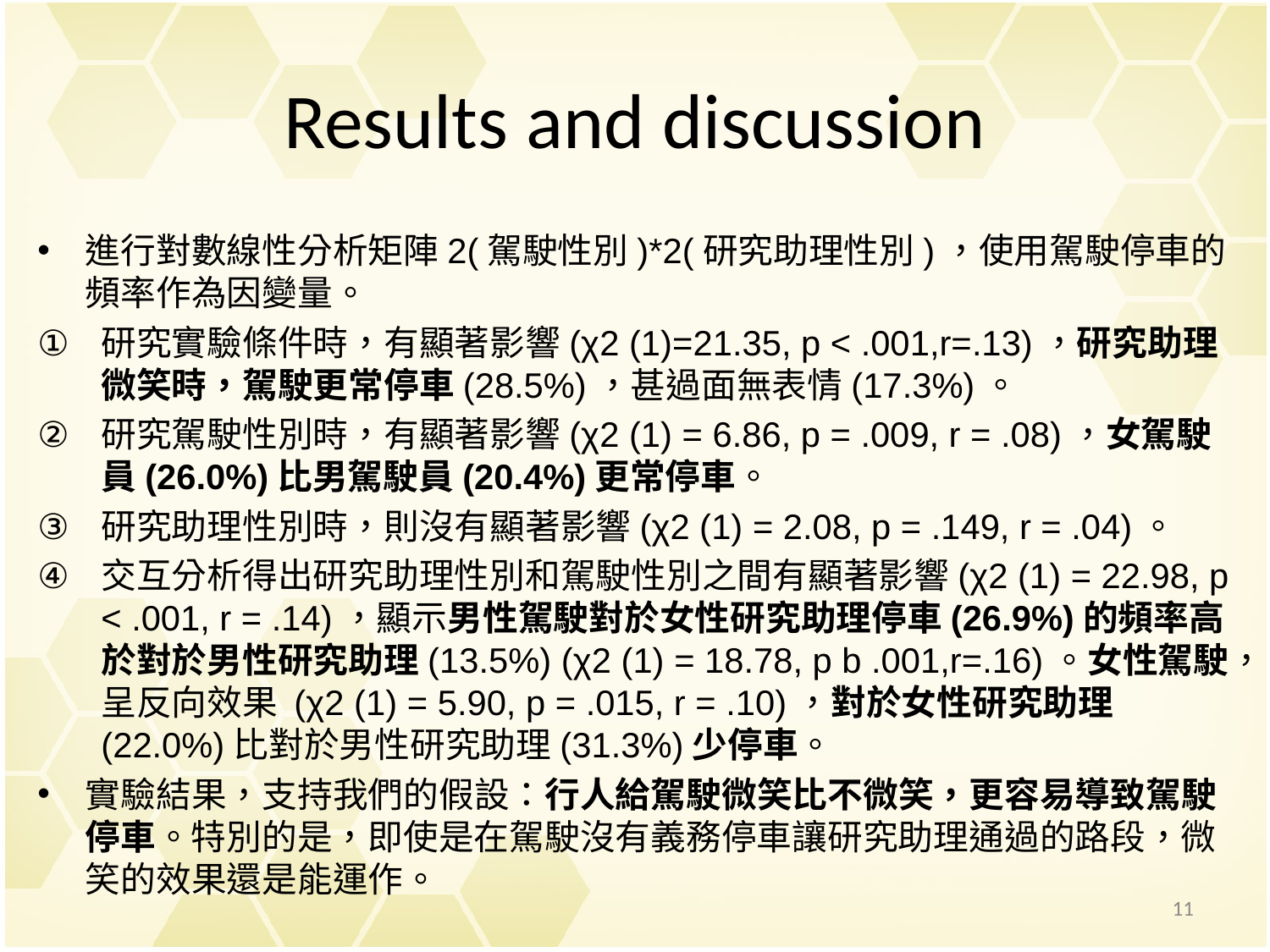

# Results and discussion
進行對數線性分析矩陣2(駕駛性別)*2(研究助理性別)，使用駕駛停車的頻率作為因變量。
研究實驗條件時，有顯著影響(χ2 (1)=21.35, p < .001,r=.13)，研究助理微笑時，駕駛更常停車(28.5%)，甚過面無表情(17.3%)。
研究駕駛性別時，有顯著影響(χ2 (1) = 6.86, p = .009, r = .08)，女駕駛員(26.0%)比男駕駛員(20.4%)更常停車。
研究助理性別時，則沒有顯著影響(χ2 (1) = 2.08, p = .149, r = .04)。
交互分析得出研究助理性別和駕駛性別之間有顯著影響(χ2 (1) = 22.98, p < .001, r = .14)，顯示男性駕駛對於女性研究助理停車(26.9%)的頻率高於對於男性研究助理(13.5%) (χ2 (1) = 18.78, p b .001,r=.16)。女性駕駛，呈反向效果 (χ2 (1) = 5.90, p = .015, r = .10)，對於女性研究助理(22.0%)比對於男性研究助理(31.3%)少停車。
實驗結果，支持我們的假設：行人給駕駛微笑比不微笑，更容易導致駕駛停車。特別的是，即使是在駕駛沒有義務停車讓研究助理通過的路段，微笑的效果還是能運作。

11